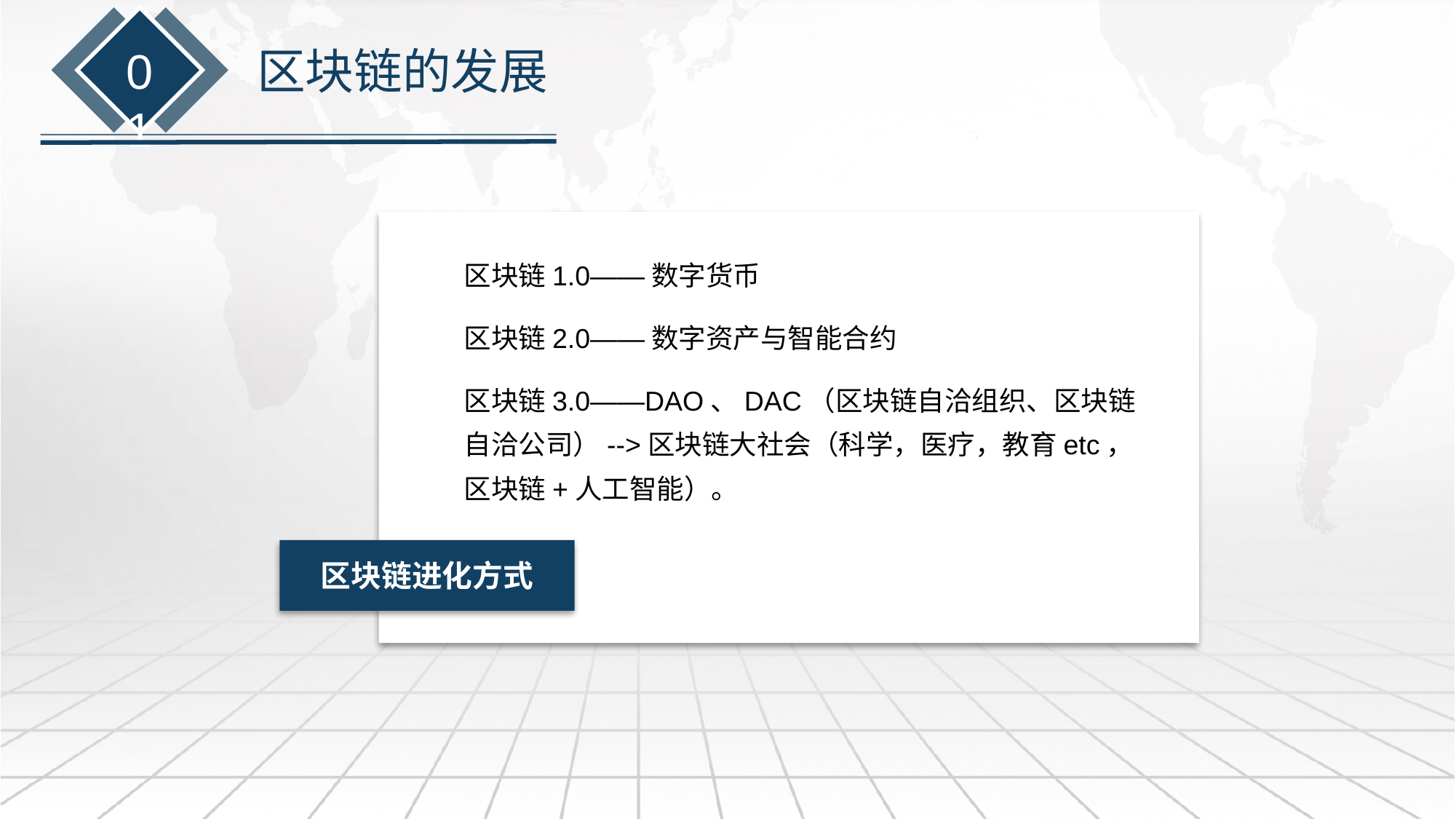

01
区块链的发展

区块链1.0——数字货币
区块链2.0——数字资产与智能合约
区块链3.0——DAO、DAC（区块链自洽组织、区块链自洽公司）-->区块链大社会（科学，医疗，教育etc，区块链+人工智能）。

区块链进化方式